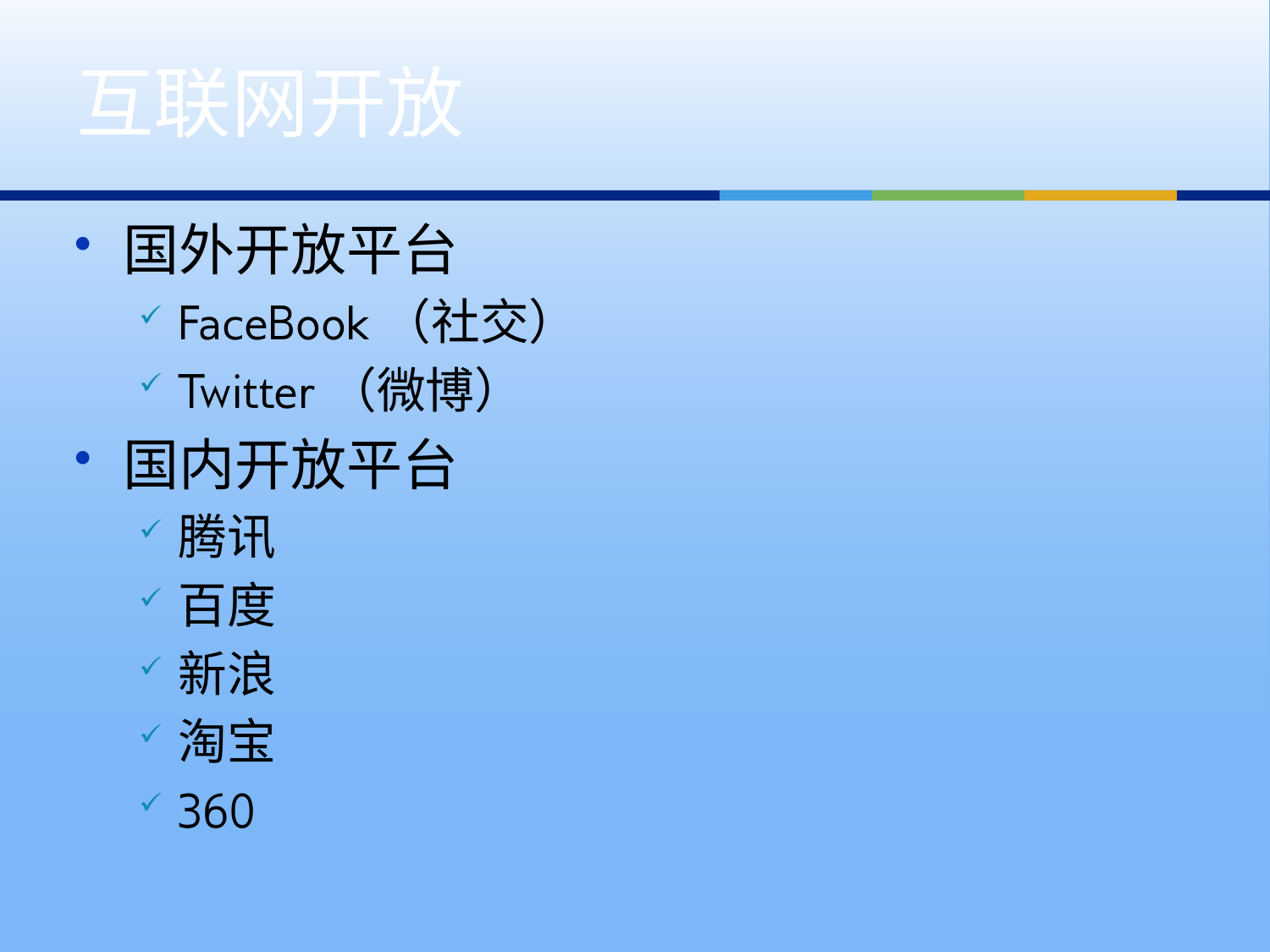

# 互联网开放
国外开放平台
FaceBook（社交）
Twitter（微博）
国内开放平台
腾讯
百度
新浪
淘宝
360